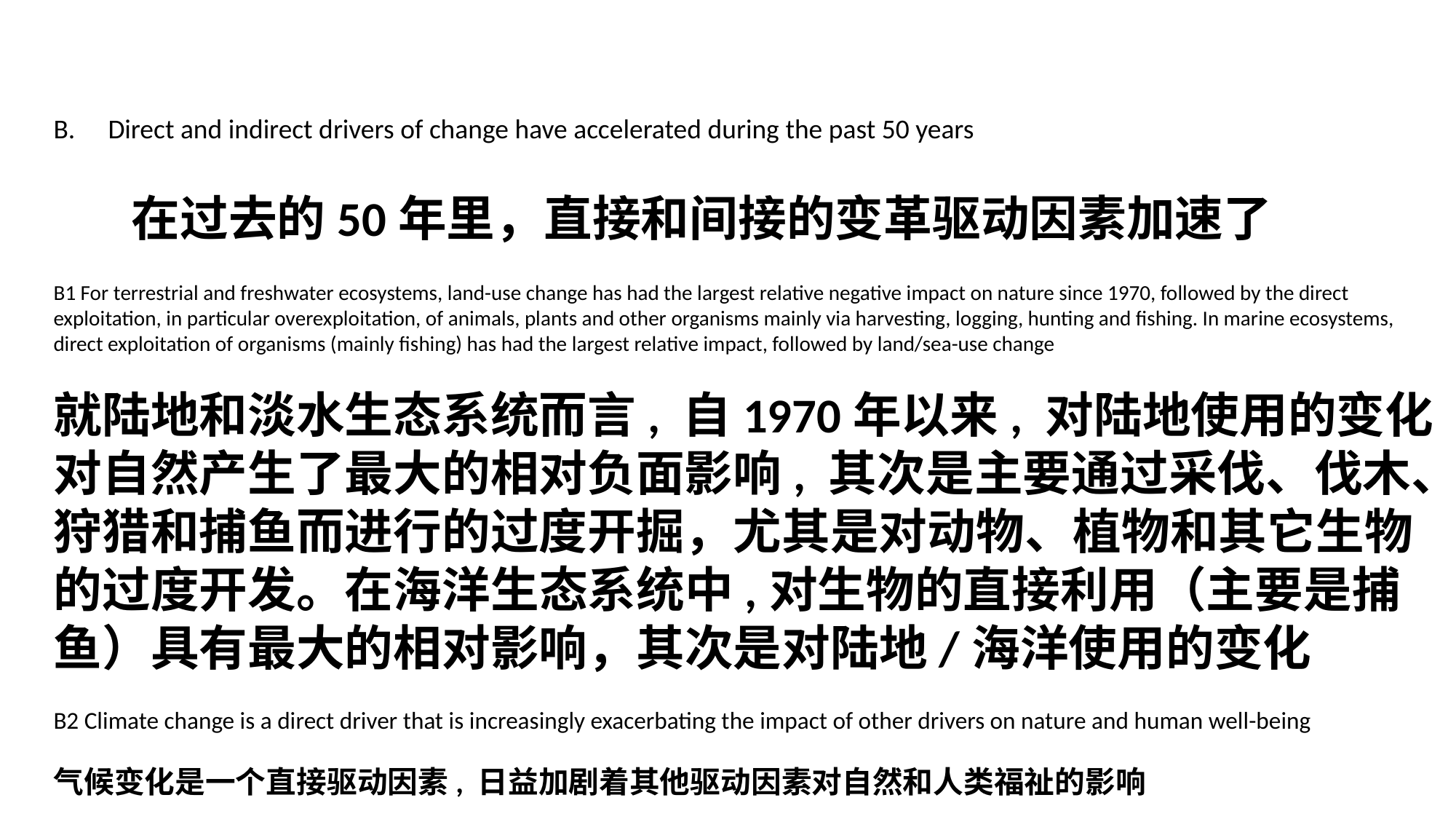

Direct and indirect drivers of change have accelerated during the past 50 years

      在过去的50年里，直接和间接的变革驱动因素加速了

B1 For terrestrial and freshwater ecosystems, land-use change has had the largest relative negative impact on nature since 1970, followed by the direct exploitation, in particular overexploitation, of animals, plants and other organisms mainly via harvesting, logging, hunting and fishing. In marine ecosystems, direct exploitation of organisms (mainly fishing) has had the largest relative impact, followed by land/sea-use change

就陆地和淡水生态系统而言, 自1970年以来, 对陆地使用的变化对自然产生了最大的相对负面影响, 其次是主要通过采伐、伐木、狩猎和捕鱼而进行的过度开掘，尤其是对动物、植物和其它生物的过度开发。在海洋生态系统中,对生物的直接利用（主要是捕鱼）具有最大的相对影响，其次是对陆地/海洋使用的变化

B2 Climate change is a direct driver that is increasingly exacerbating the impact of other drivers on nature and human well-being

气候变化是一个直接驱动因素, 日益加剧着其他驱动因素对自然和人类福祉的影响